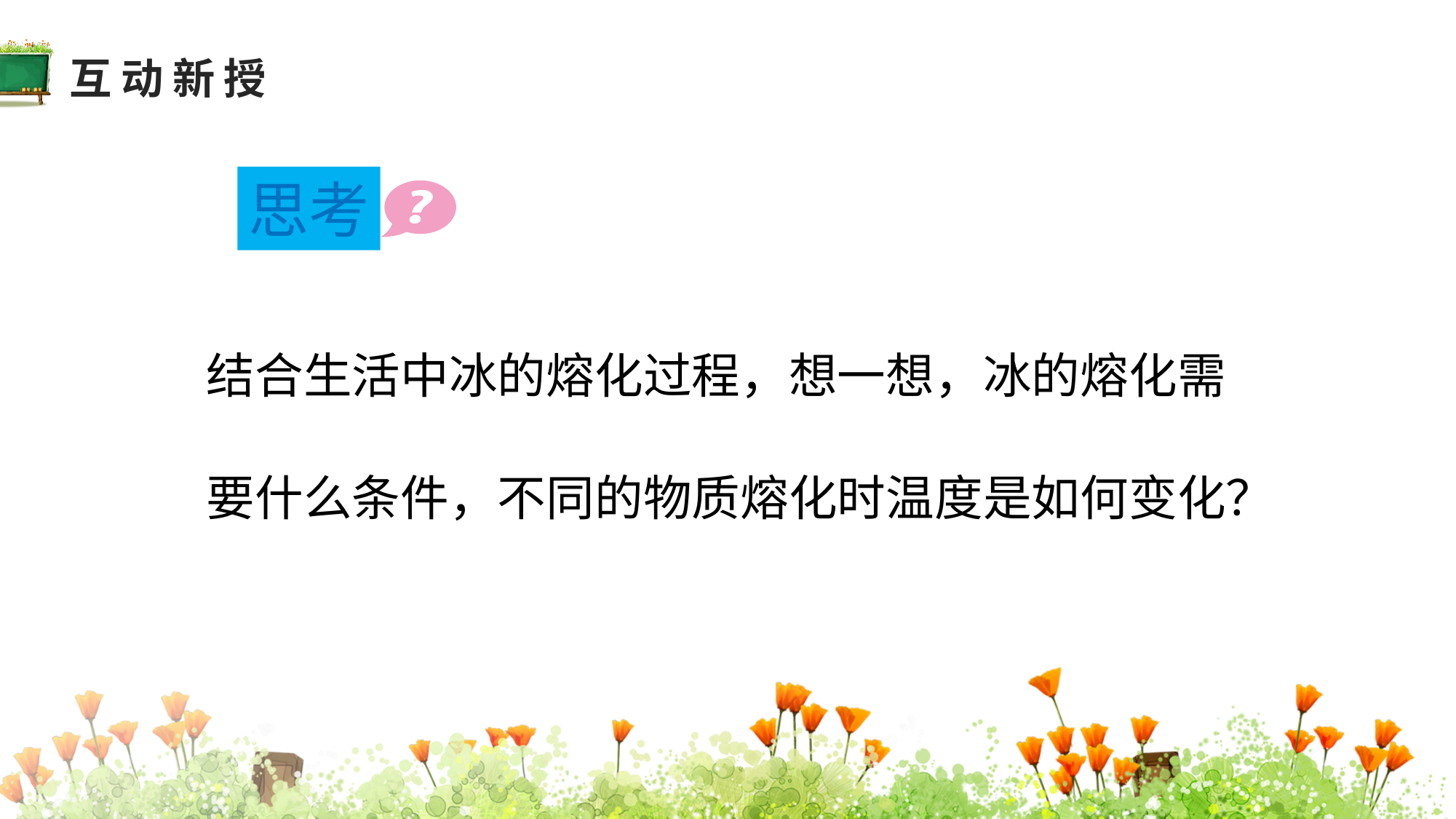

互动新授
思考

结合生活中冰的熔化过程，想一想，冰的熔化需要什么条件，不同的物质熔化时温度是如何变化？